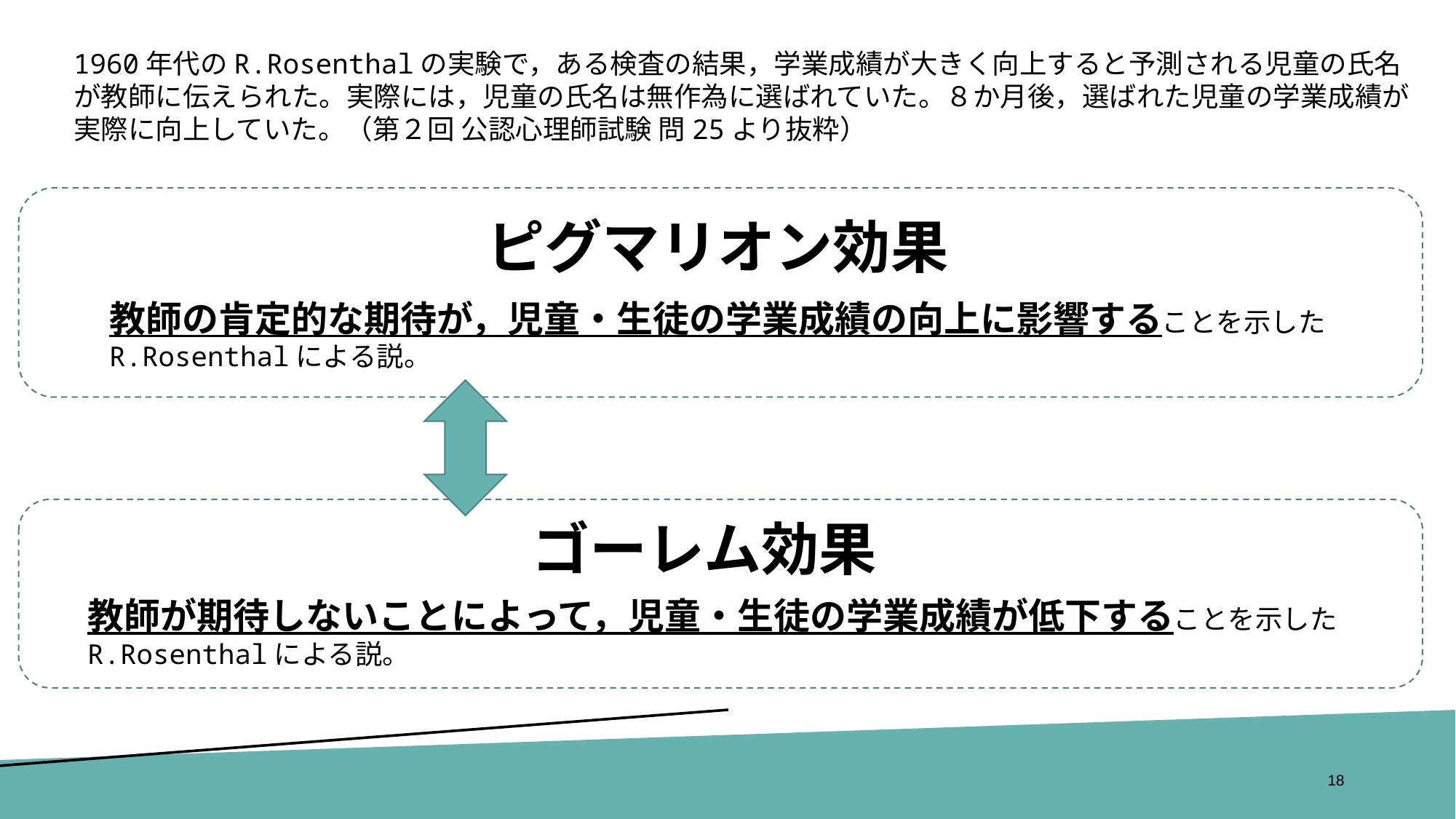

1960年代のR.Rosenthalの実験で，ある検査の結果，学業成績が大きく向上すると予測される児童の氏名が教師に伝えられた。実際には，児童の氏名は無作為に選ばれていた。８か月後，選ばれた児童の学業成績が実際に向上していた。（第２回 公認心理師試験 問25より抜粋）
ピグマリオン効果

教師の肯定的な期待が，児童・生徒の学業成績の向上に影響することを示したR.Rosenthalによる説。

# ゴーレム効果

教師が期待しないことによって，児童・生徒の学業成績が低下することを示したR.Rosenthalによる説。
18